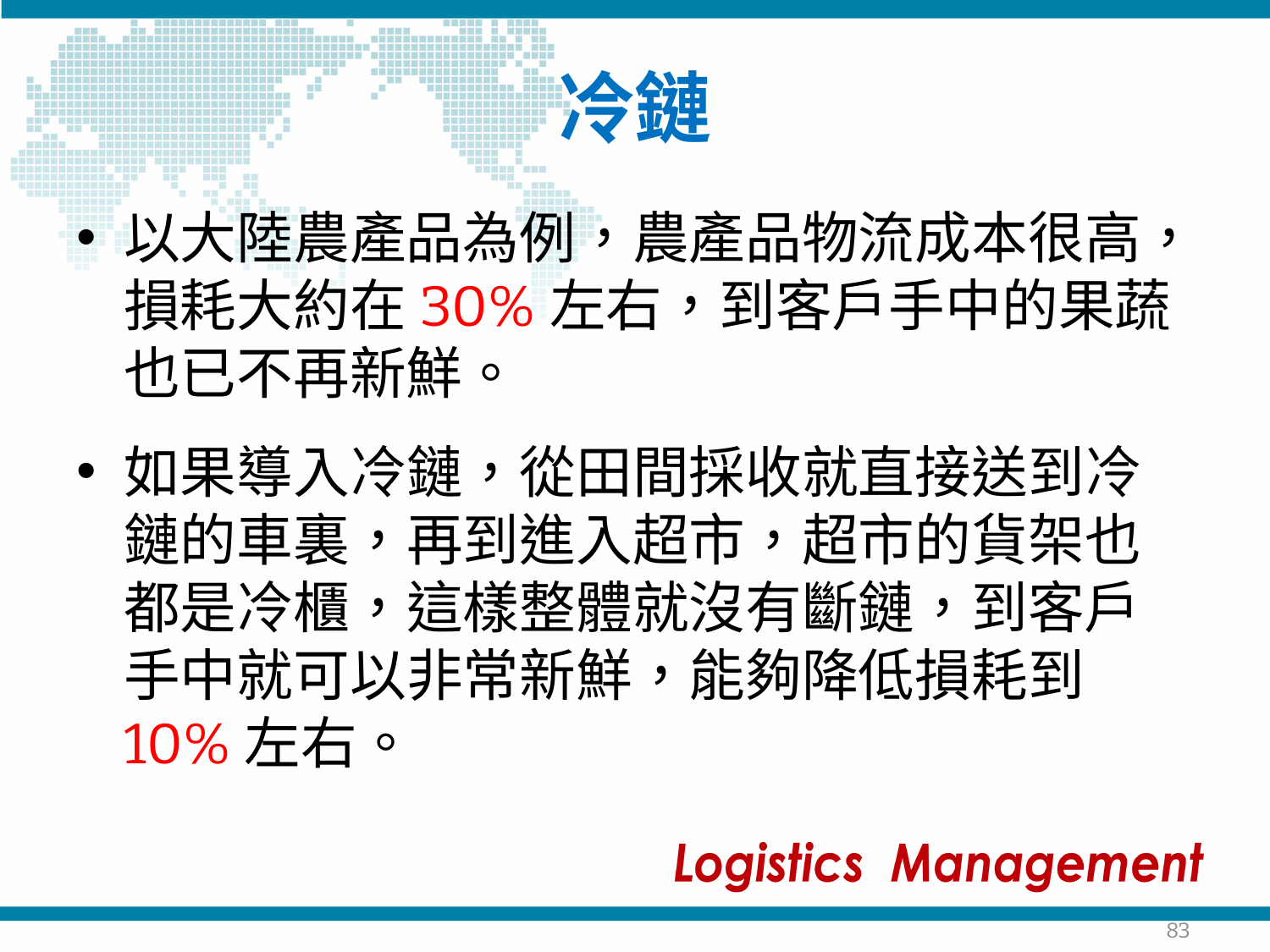

# 冷鏈
以大陸農產品為例，農產品物流成本很高，損耗大約在30%左右，到客戶手中的果蔬也已不再新鮮。

如果導入冷鏈，從田間採收就直接送到冷鏈的車裏，再到進入超市，超市的貨架也都是冷櫃，這樣整體就沒有斷鏈，到客戶手中就可以非常新鮮，能夠降低損耗到10%左右。
83